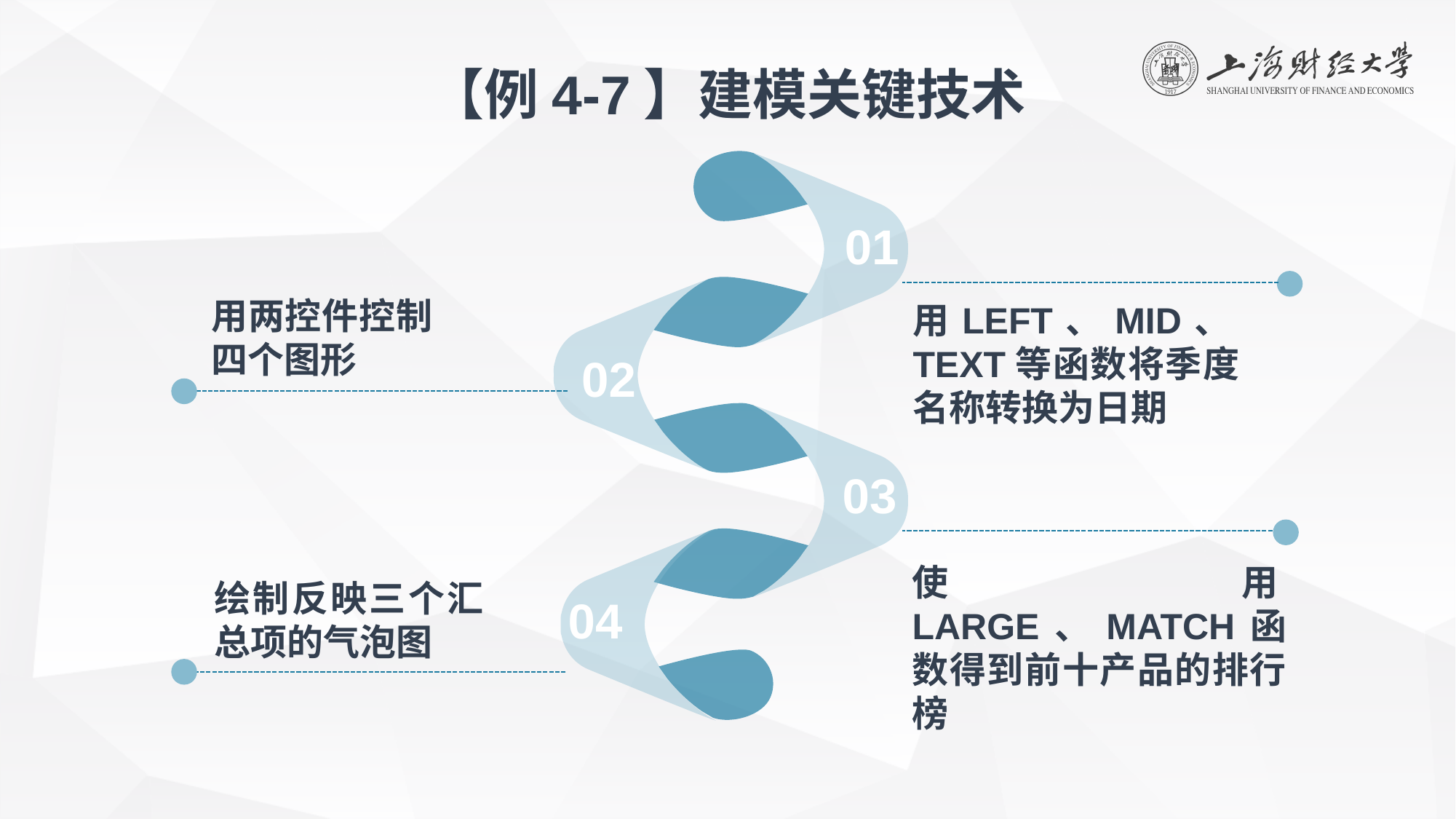

【例4-7】建模关键技术

01

用两控件控制四个图形
用LEFT、MID、TEXT等函数将季度名称转换为日期
02

03

使用LARGE、MATCH函数得到前十产品的排行榜
绘制反映三个汇总项的气泡图
04